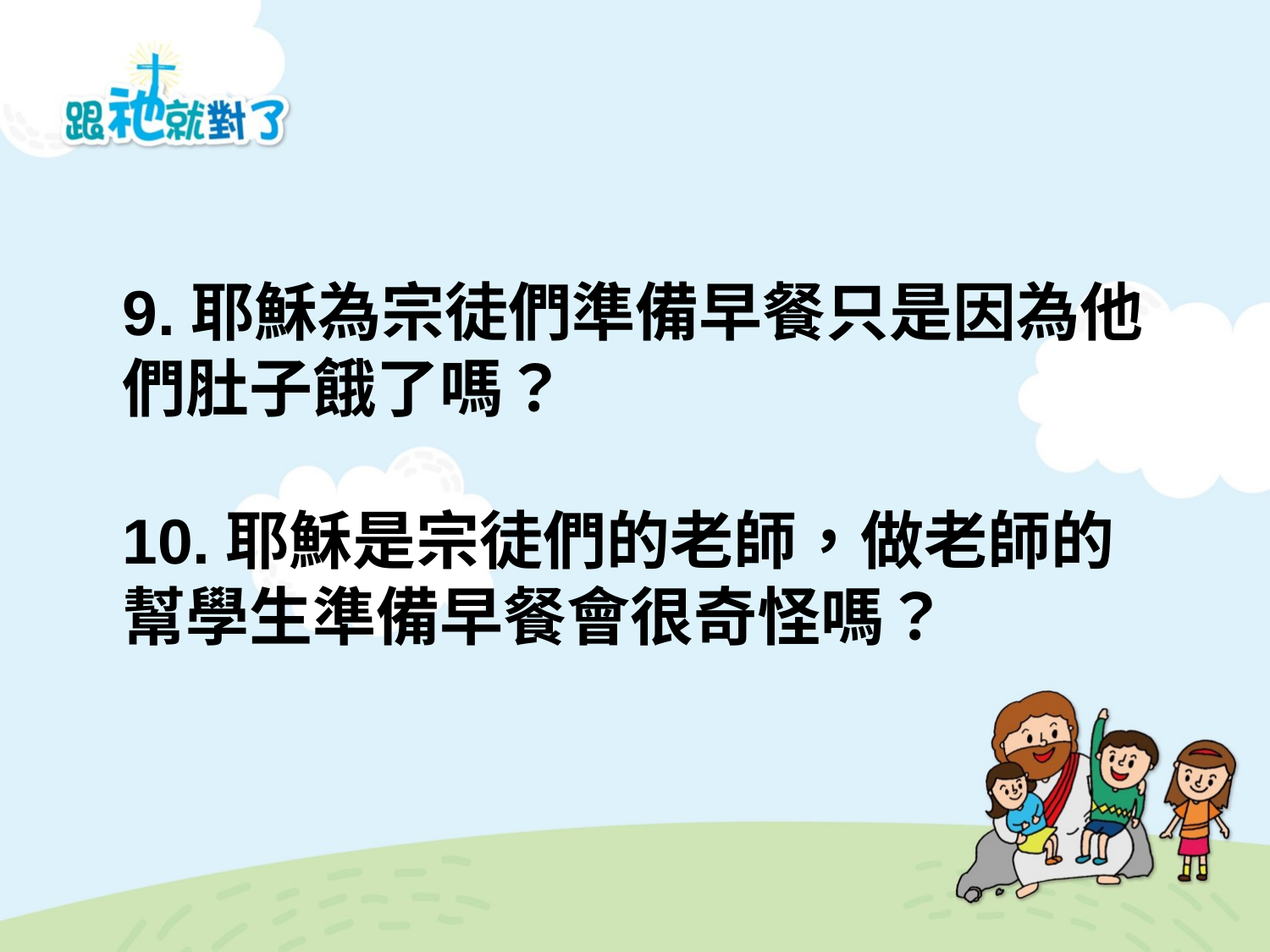

9.耶穌為宗徒們準備早餐只是因為他們肚子餓了嗎？

10.耶穌是宗徒們的老師，做老師的幫學生準備早餐會很奇怪嗎？